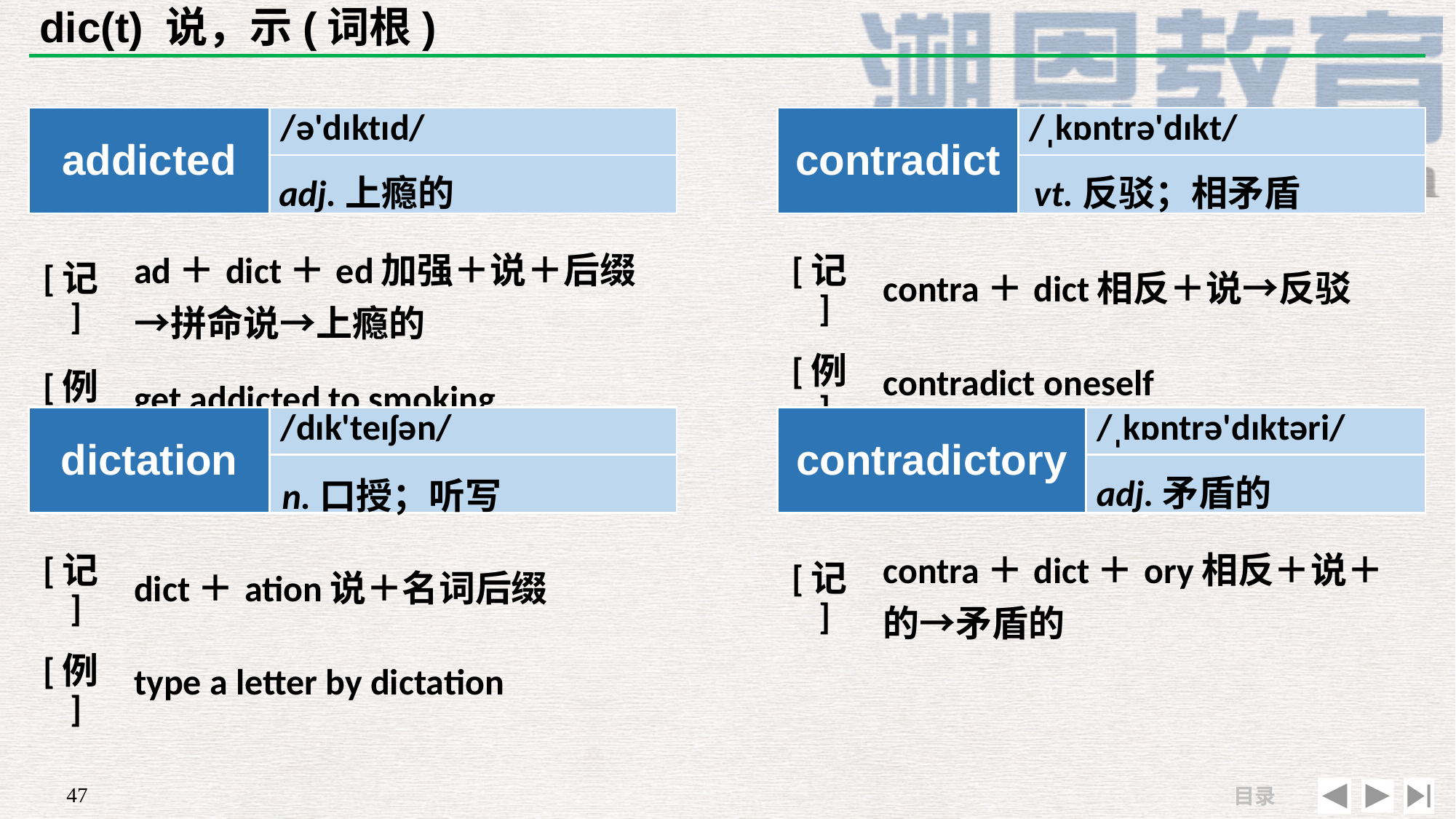

# dic(t) 说，示(词根)

| addicted | /ə'dɪktɪd/ |
| --- | --- |
|  |  |
| contradict | /ˌkɒntrə'dɪkt/ |
| --- | --- |
|  |  |
vt.反驳；相矛盾
adj.上瘾的
| [记] | ad＋dict＋ed加强＋说＋后缀→拼命说→上瘾的 |
| --- | --- |
| [例] | get addicted to smoking |
| [记] | contra＋dict相反＋说→反驳 |
| --- | --- |
| [例] | contradict oneself |
| dictation | /dɪk'teɪʃən/ |
| --- | --- |
|  |  |
| contradictory | /ˌkɒntrə'dɪktəri/ |
| --- | --- |
|  |  |
adj.矛盾的
n.口授；听写
| [记] | dict＋ation说＋名词后缀 |
| --- | --- |
| [例] | type a letter by dictation |
| [记] | contra＋dict＋ory相反＋说＋的→矛盾的 |
| --- | --- |
|  |  |